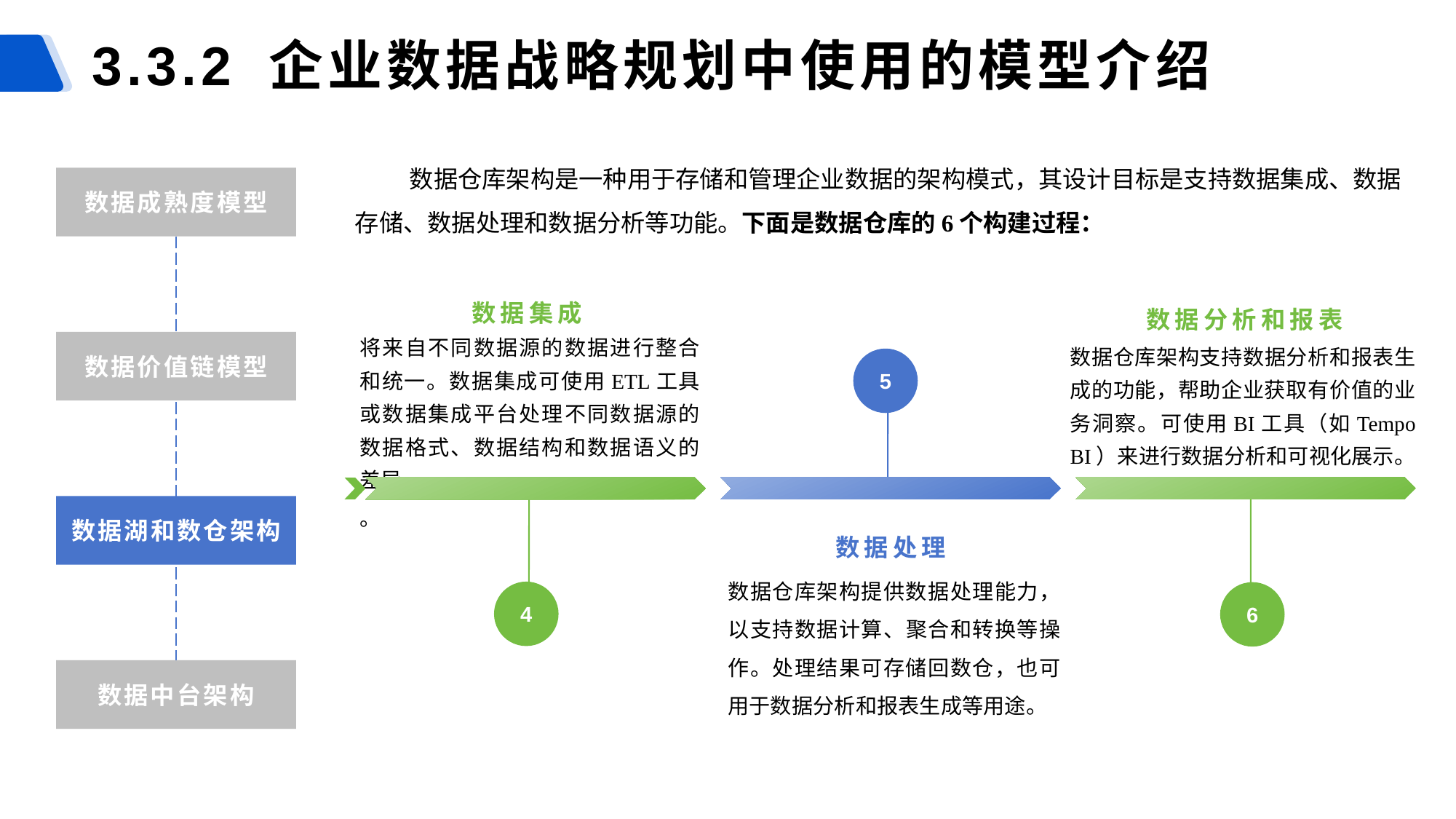

# 3.3.2 企业数据战略规划中使用的模型介绍
数据仓库架构是一种用于存储和管理企业数据的架构模式，其设计目标是支持数据集成、数据存储、数据处理和数据分析等功能。下面是数据仓库的6个构建过程：

数据成熟度模型
数据集成
数据分析和报表
将来自不同数据源的数据进行整合和统一。数据集成可使用ETL工具或数据集成平台处理不同数据源的数据格式、数据结构和数据语义的差异。
。
数据仓库架构支持数据分析和报表生成的功能，帮助企业获取有价值的业务洞察。可使用BI工具（如Tempo BI）来进行数据分析和可视化展示。
5

数据处理
数据仓库架构提供数据处理能力，以支持数据计算、聚合和转换等操作。处理结果可存储回数仓，也可用于数据分析和报表生成等用途。
4
6
数据价值链模型
数据湖和数仓架构
数据中台架构